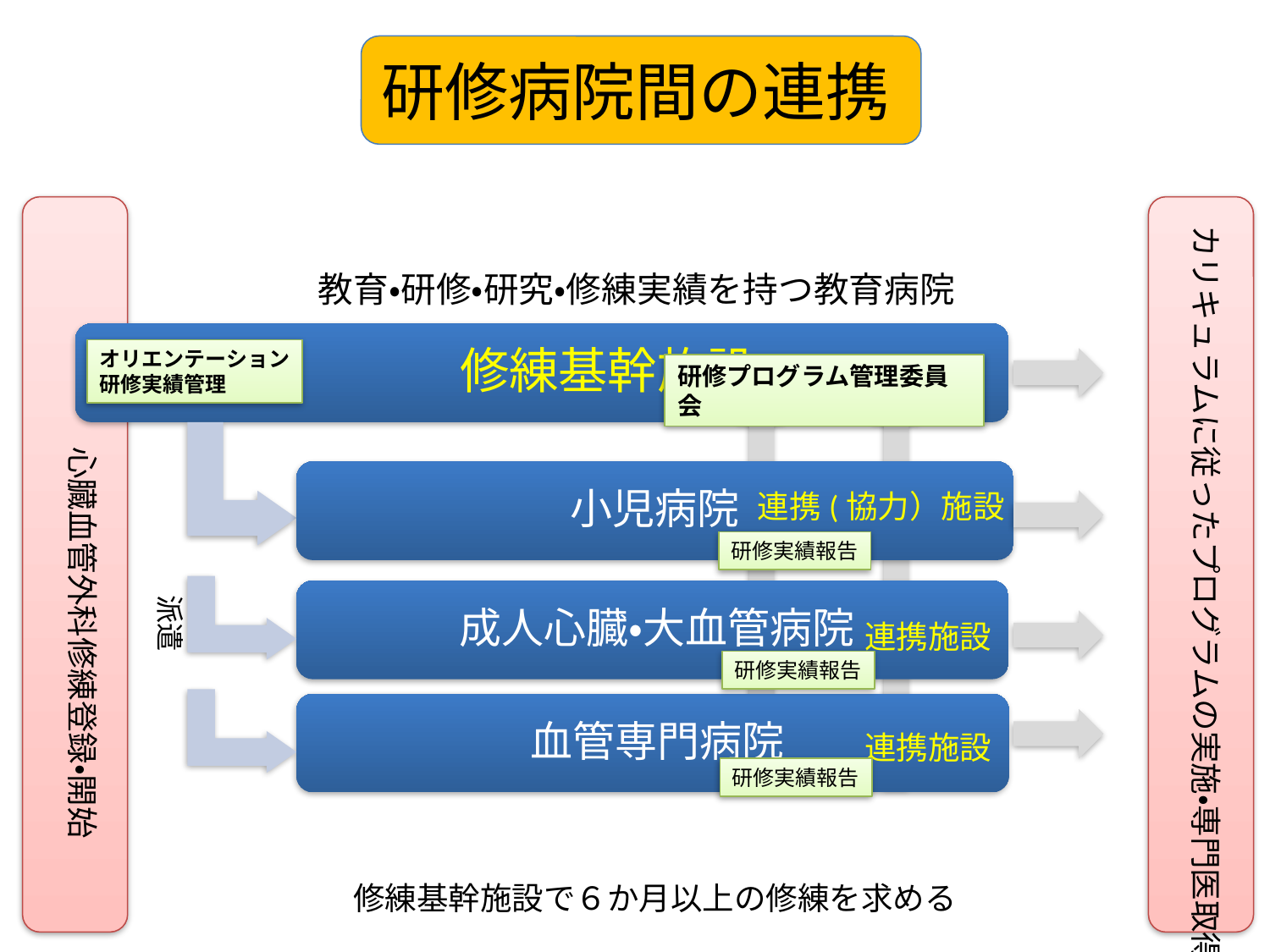

# 研修病院間の連携

カリキュラムに従ったプログラムの実施・専門医取得
教育・研修・研究・修練実績を持つ教育病院

　　　　　　　修練基幹施設
オリエンテーション
研修実績管理

研修プログラム管理委員会

心臓血管外科修練登録・開始

小児病院
連携(協力）施設

研修実績報告

成人心臓・大血管病院
派遣
連携施設

研修実績報告

血管専門病院

連携施設
研修実績報告
修練基幹施設で６か月以上の修練を求める